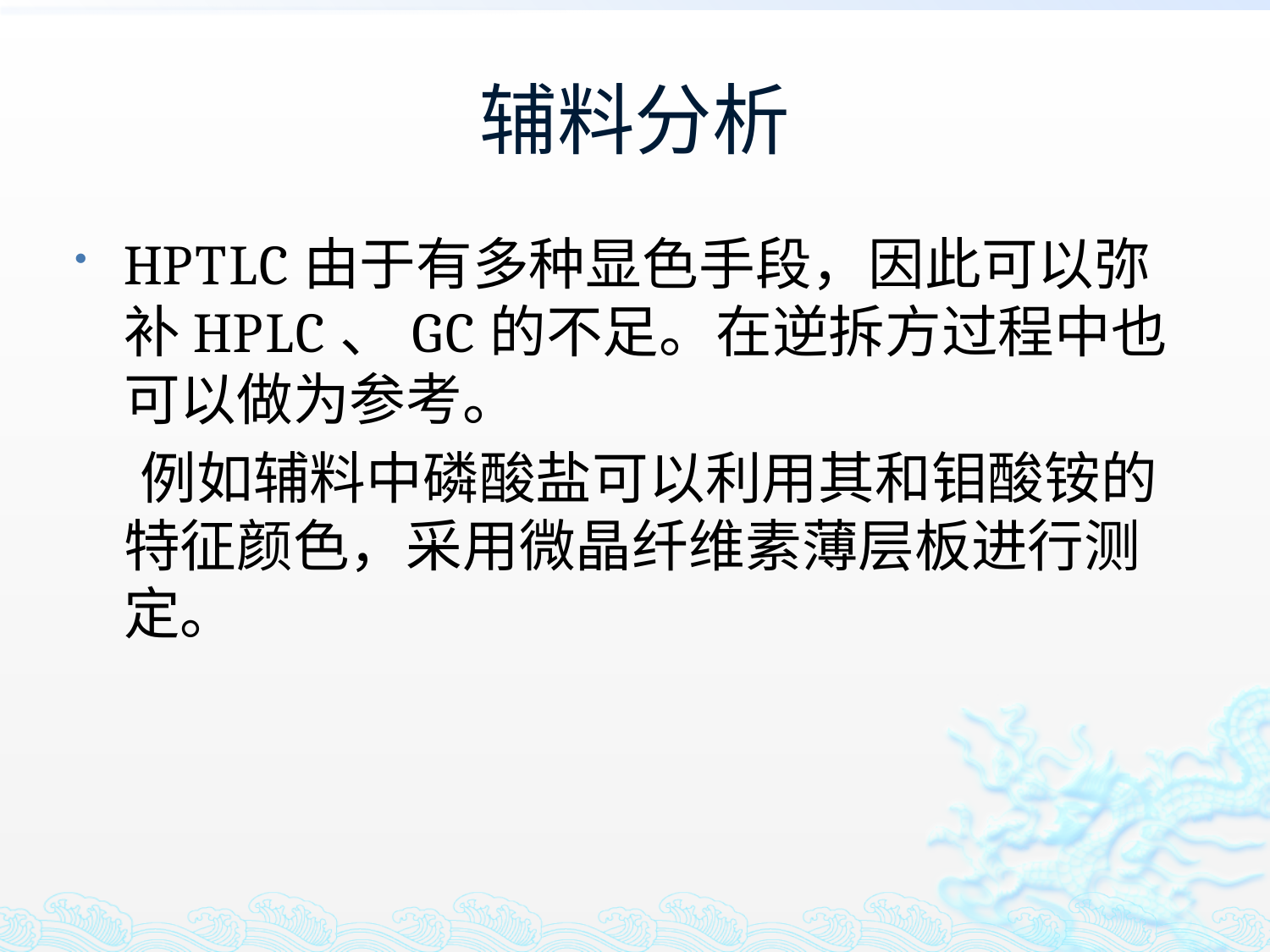

# 辅料分析
HPTLC由于有多种显色手段，因此可以弥补HPLC、GC的不足。在逆拆方过程中也可以做为参考。
    例如辅料中磷酸盐可以利用其和钼酸铵的特征颜色，采用微晶纤维素薄层板进行测定。